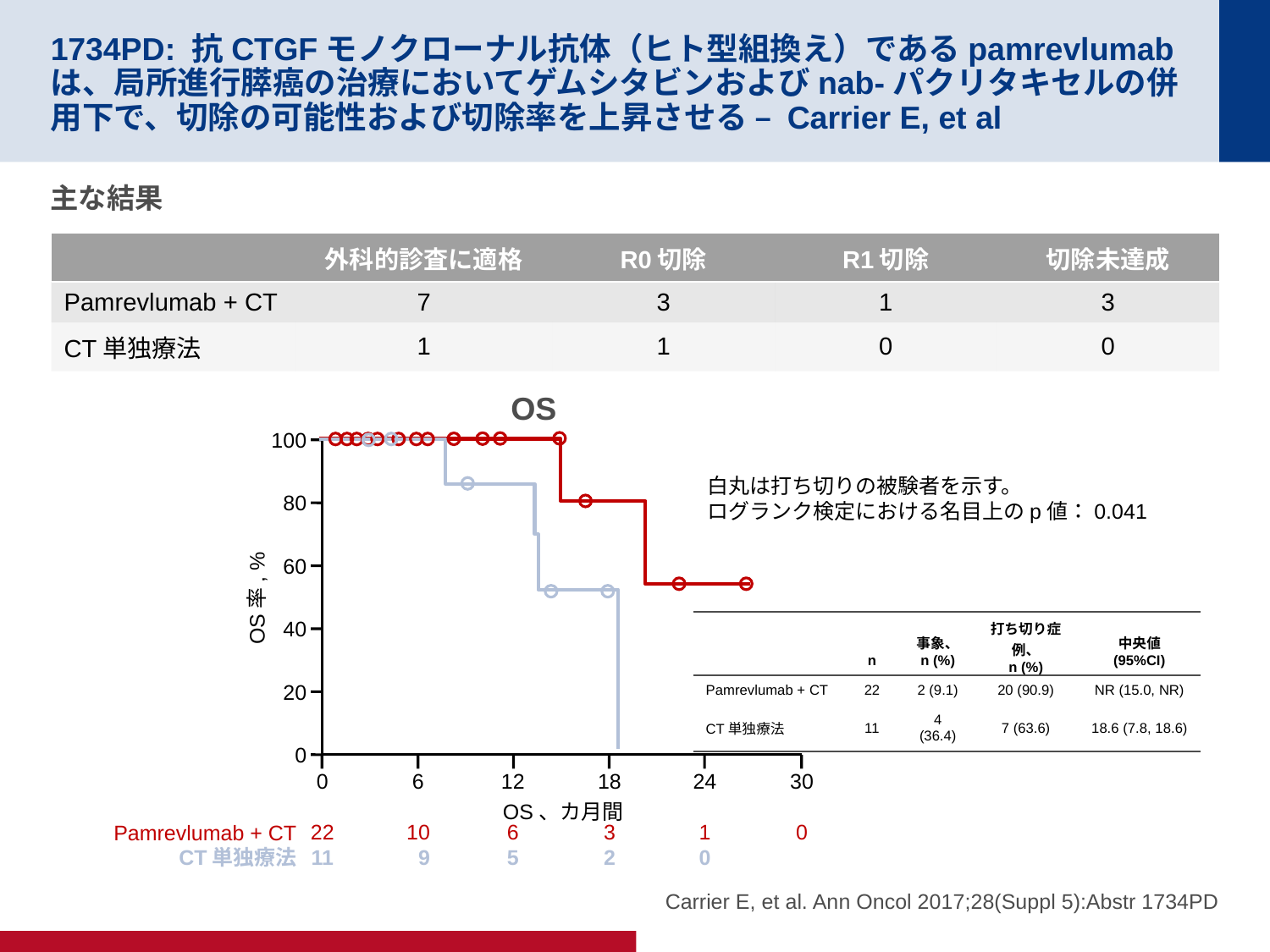

# 1734PD: 抗CTGFモノクローナル抗体（ヒト型組換え）であるpamrevlumabは、局所進行膵癌の治療においてゲムシタビンおよびnab-パクリタキセルの併用下で、切除の可能性および切除率を上昇させる – Carrier E, et al
主な結果
|  | 外科的診査に適格 | R0切除 | R1切除 | 切除未達成 |
| --- | --- | --- | --- | --- |
| Pamrevlumab + CT | 7 | 3 | 1 | 3 |
| CT単独療法 | 1 | 1 | 0 | 0 |
OS
100

80
60
OS率, %
40
20
0
0

22
11
6

10
9
12

6
5
18

3
2
30

0
24

1
0
OS、カ月間

白丸は打ち切りの被験者を示す。
ログランク検定における名目上のp値：0.041

|  | n | 事象、 n (%) | 打ち切り症例、 n (%) | 中央値 (95%CI) |
| --- | --- | --- | --- | --- |
| Pamrevlumab + CT | 22 | 2 (9.1) | 20 (90.9) | NR (15.0, NR) |
| CT単独療法 | 11 | 4 (36.4) | 7 (63.6) | 18.6 (7.8, 18.6) |
Pamrevlumab + CT
CT単独療法
Carrier E, et al. Ann Oncol 2017;28(Suppl 5):Abstr 1734PD